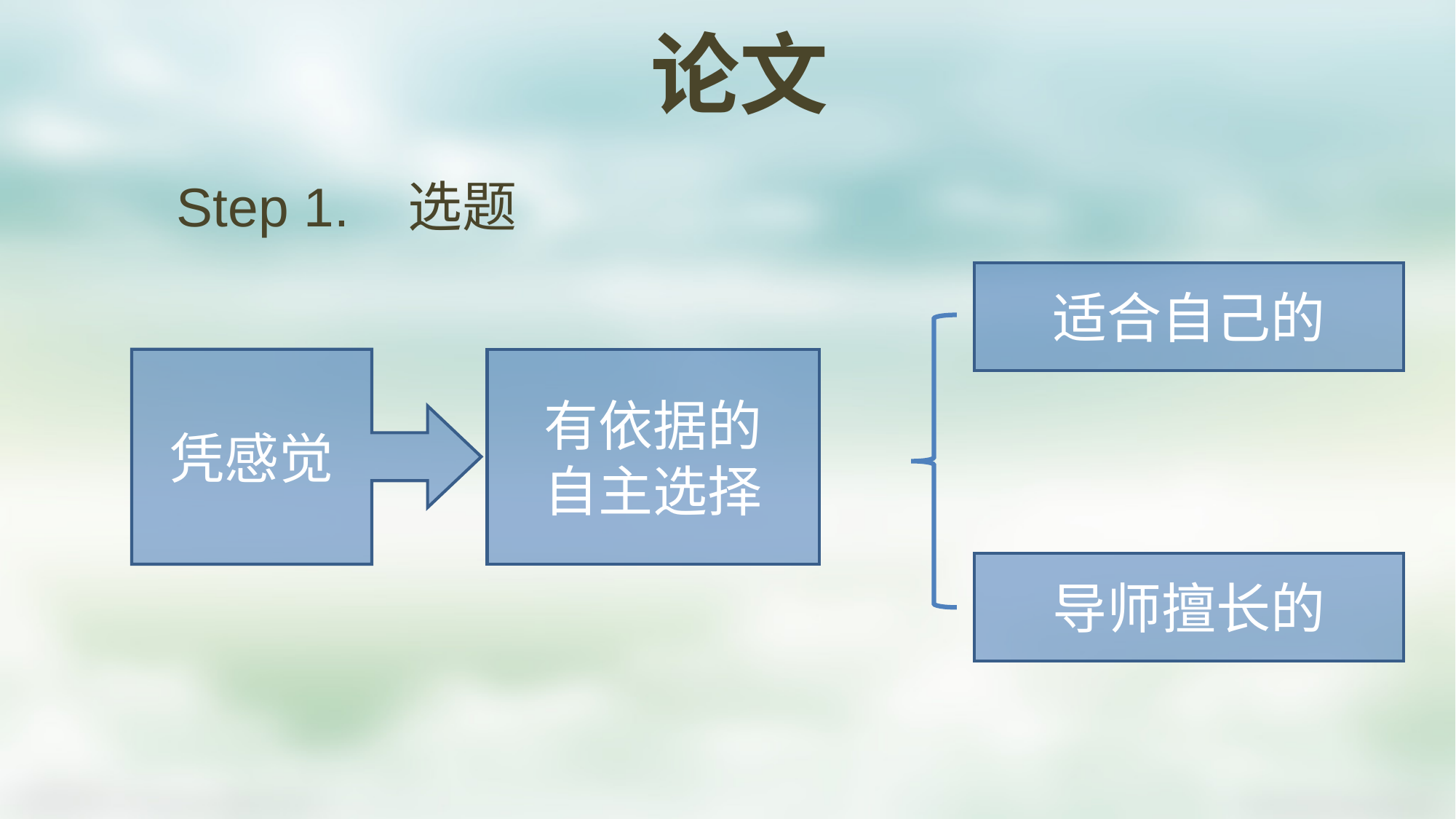

论文
Step 1.   选题
适合自己的

凭感觉
有依据的
自主选择
导师擅长的